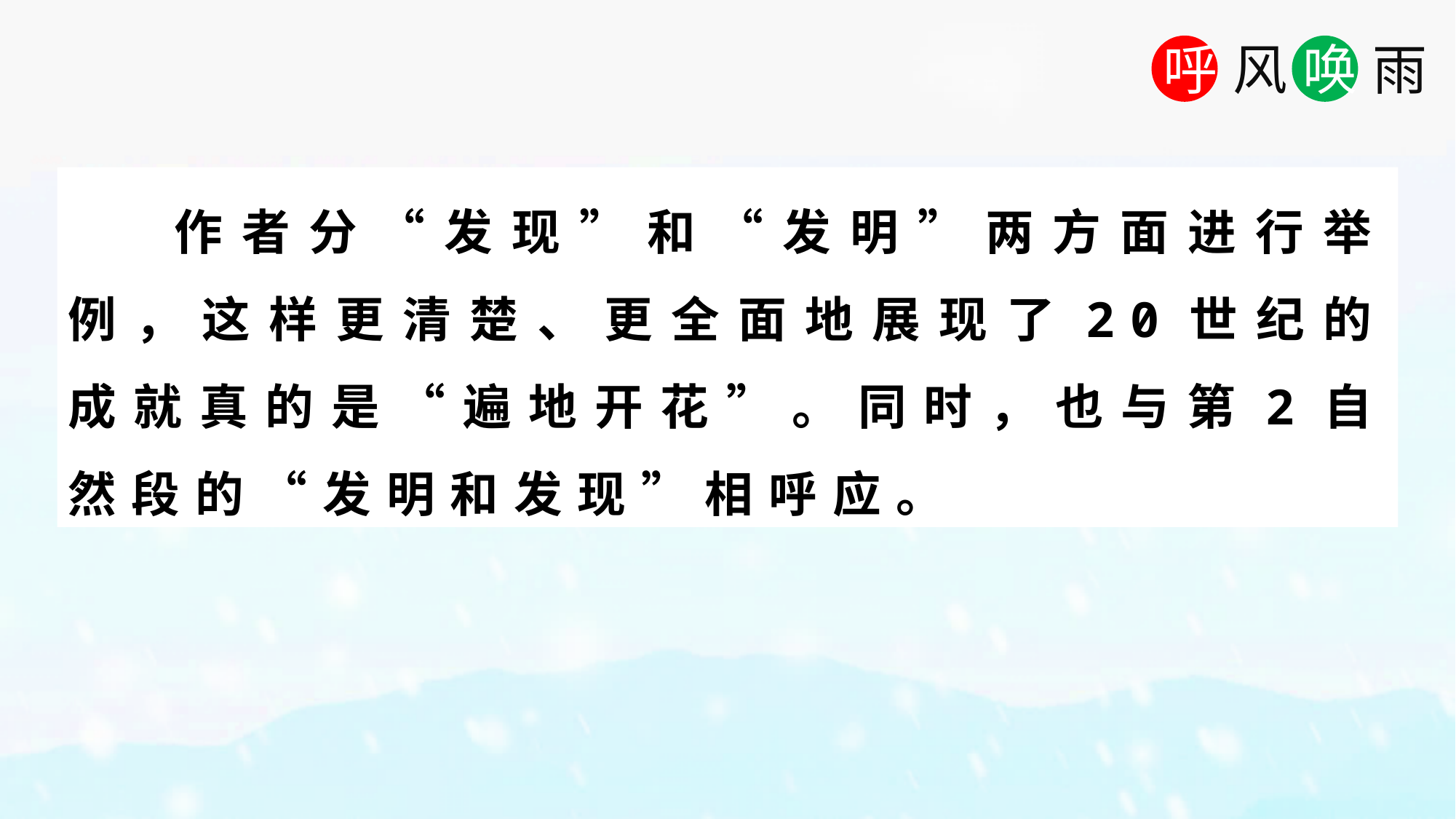

作者分“发现”和“发明”两方面进行举例，这样更清楚、更全面地展现了20世纪的成就真的是“遍地开花”。同时，也与第2自然段的“发明和发现”相呼应。